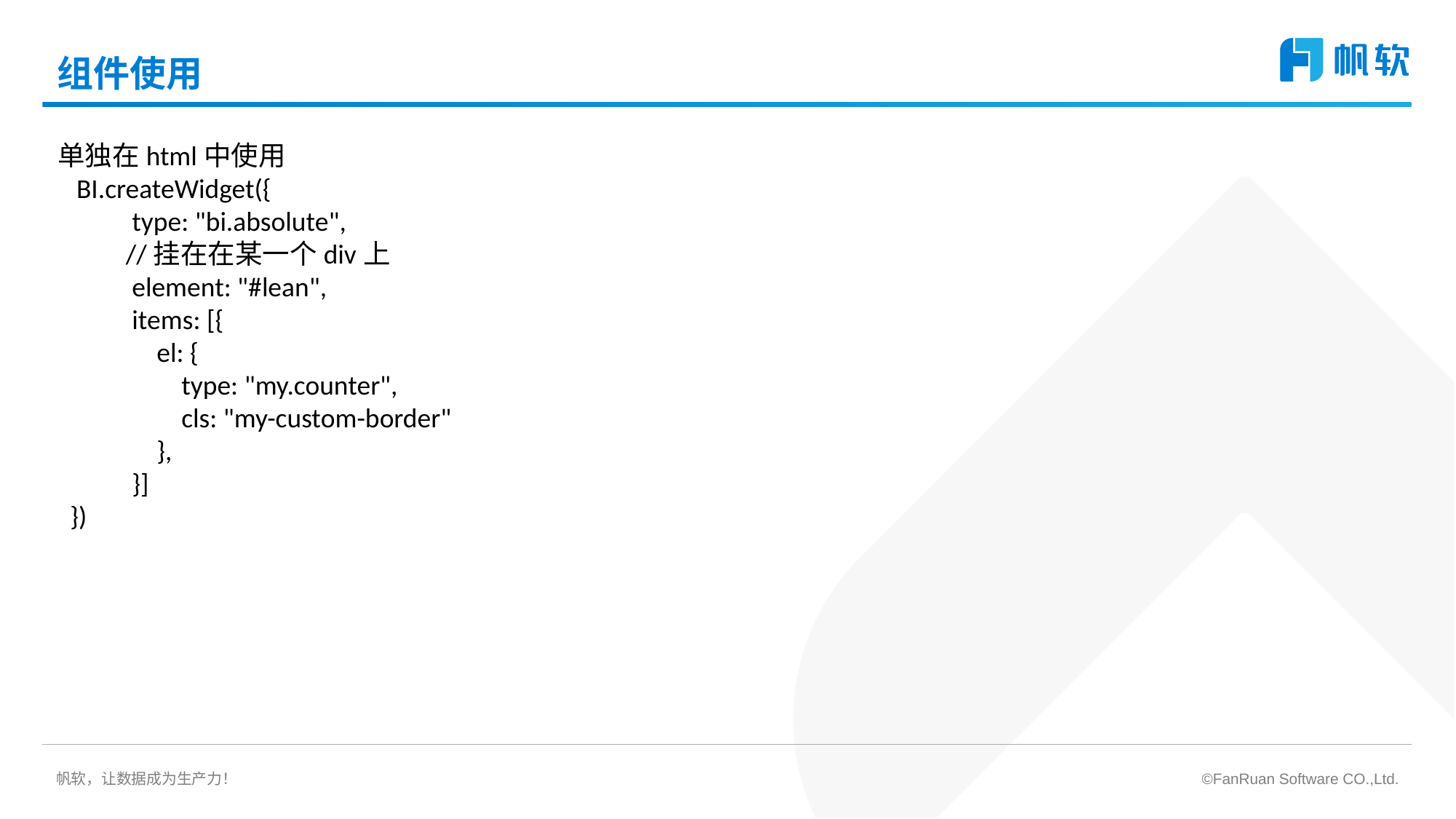

# 组件使用
单独在html中使用
   BI.createWidget({
            type: "bi.absolute",
           //挂在在某一个div上
            element: "#lean",
            items: [{
                el: {
                    type: "my.counter",
                    cls: "my-custom-border"
                },
            }]
  })